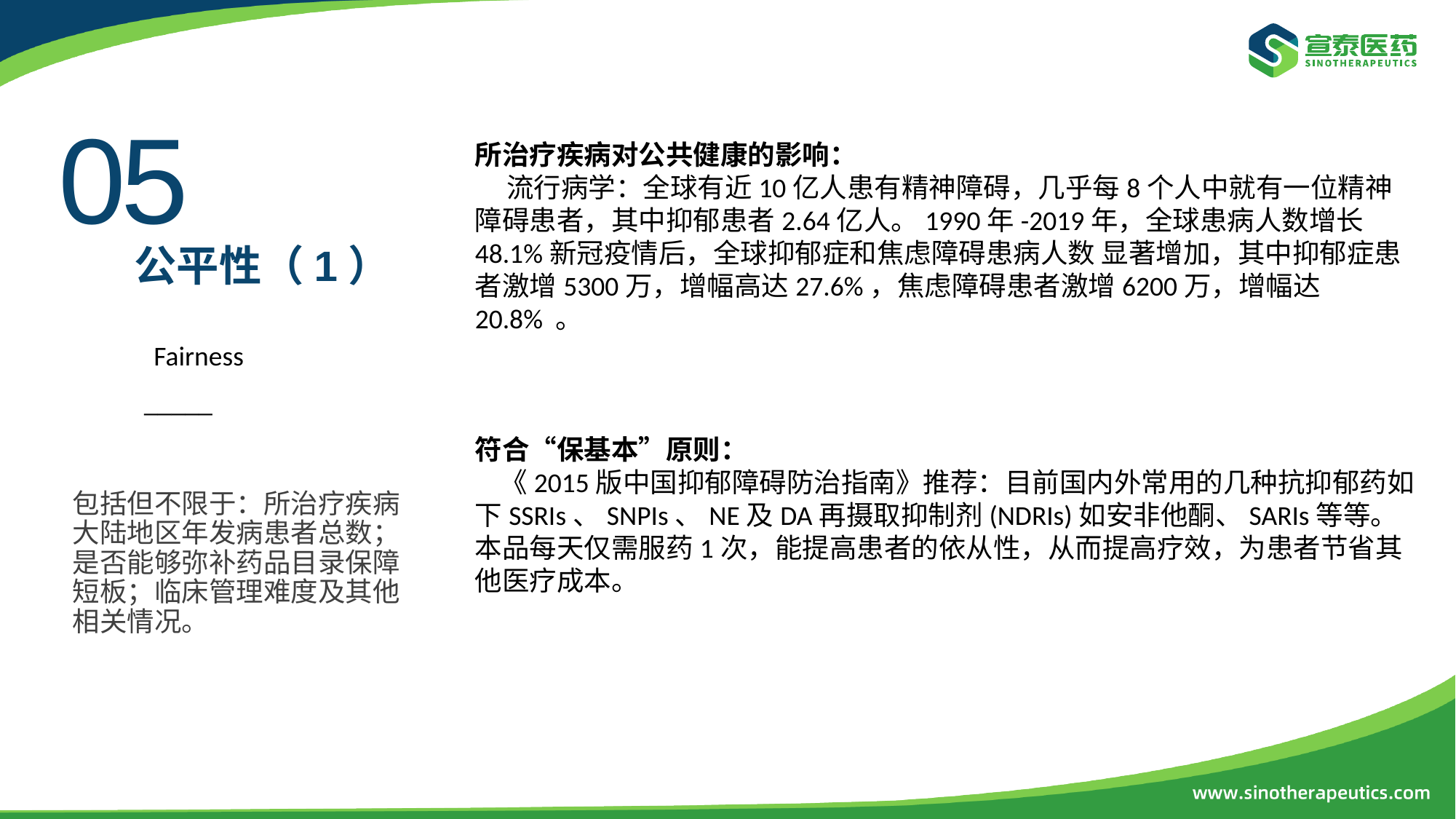

05
所治疗疾病对公共健康的影响：
    流行病学：全球有近10亿人患有精神障碍，几乎每8个人中就有一位精神障碍患者，其中抑郁患者2.64亿人。1990年-2019年，全球患病人数增长48.1%新冠疫情后，全球抑郁症和焦虑障碍患病人数 显著增加，其中抑郁症患者激增5300万，增幅高达27.6%，焦虑障碍患者激增6200万，增幅达 20.8% 。

符合“保基本”原则：
   《2015版中国抑郁障碍防治指南》推荐：目前国内外常用的几种抗抑郁药如下SSRIs、SNPIs、NE及DA再摄取抑制剂(NDRIs)如安非他酮、SARIs等等。本品每天仅需服药1次，能提高患者的依从性，从而提高疗效，为患者节省其他医疗成本。

公平性（1）
Fairness
─────
包括但不限于：所治疗疾病大陆地区年发病患者总数；是否能够弥补药品目录保障短板；临床管理难度及其他相关情况。